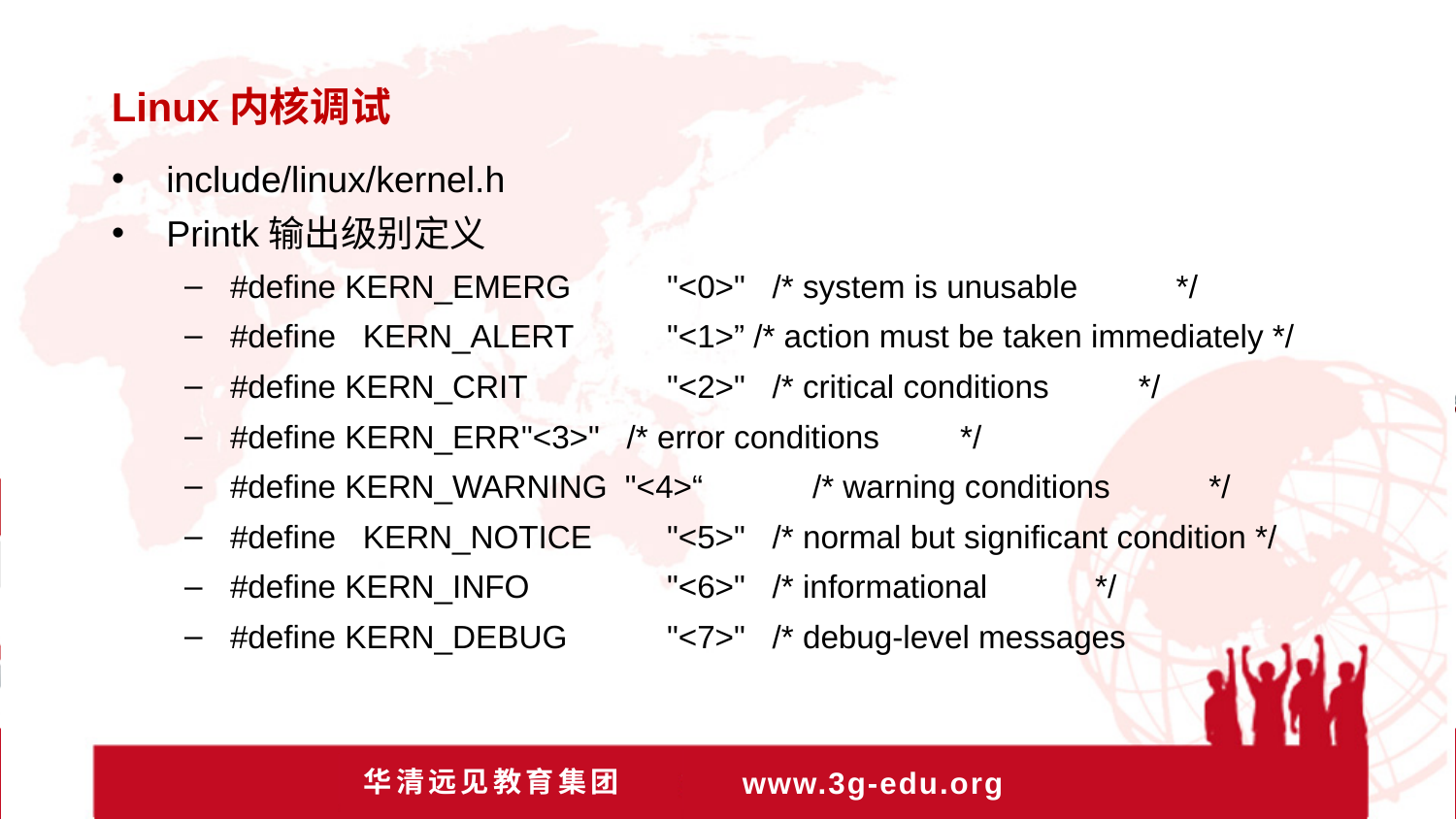

Linux内核调试
include/linux/kernel.h
Printk输出级别定义
#define KERN_EMERG	"<0>"   /* system is unusable           */
#define   KERN_ALERT	"<1>” /* action must be taken immediately */
#define KERN_CRIT	"<2>"   /* critical conditions          */
#define KERN_ERR	"<3>"   /* error conditions         */
#define KERN_WARNING  "<4>“	/* warning conditions           */
#define   KERN_NOTICE	"<5>"   /* normal but significant condition */
#define KERN_INFO	"<6>"   /* informational            */
#define KERN_DEBUG	"<7>"   /* debug-level messages